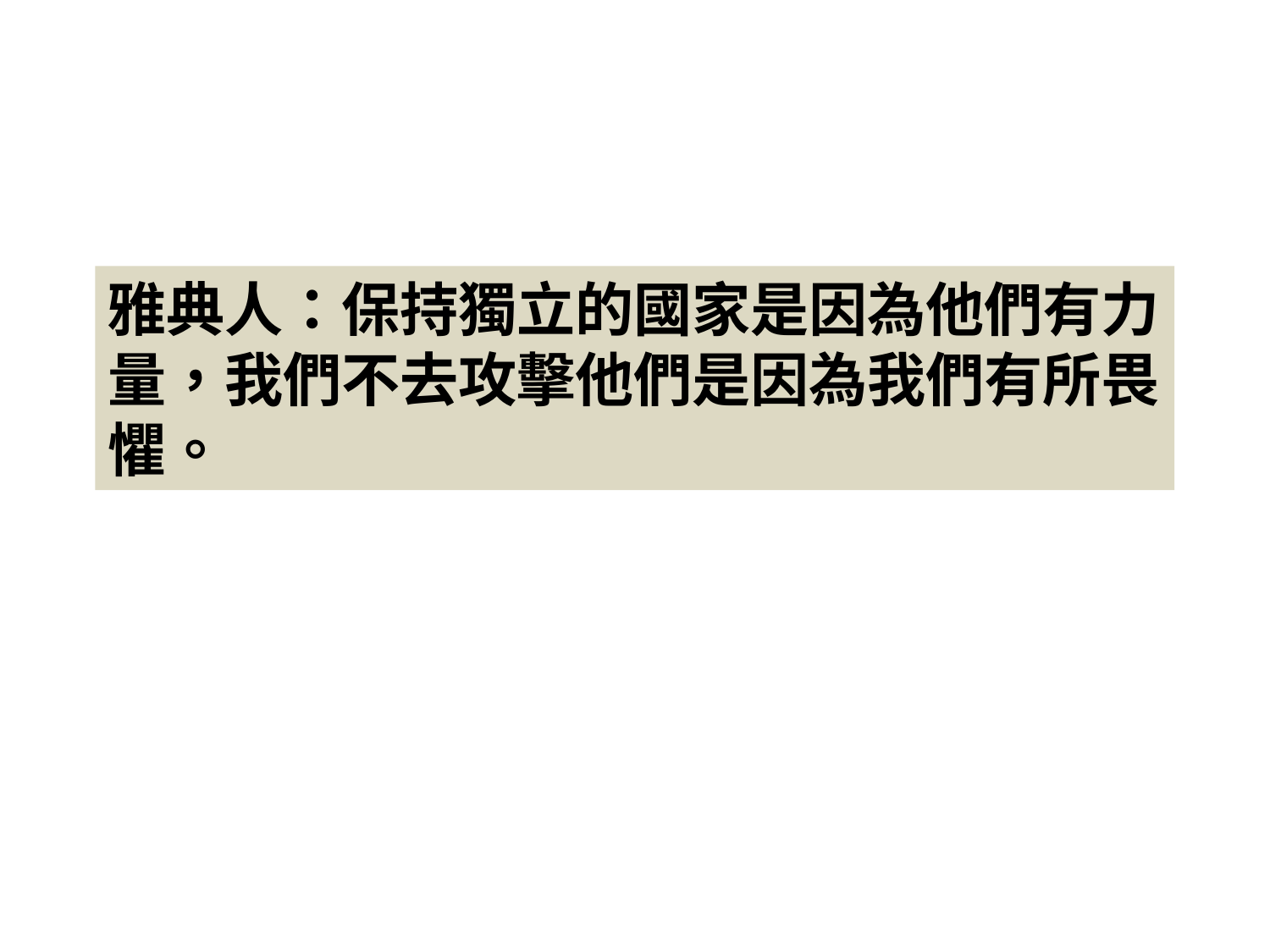

# 雅典人：保持獨立的國家是因為他們有力量，我們不去攻擊他們是因為我們有所畏懼。